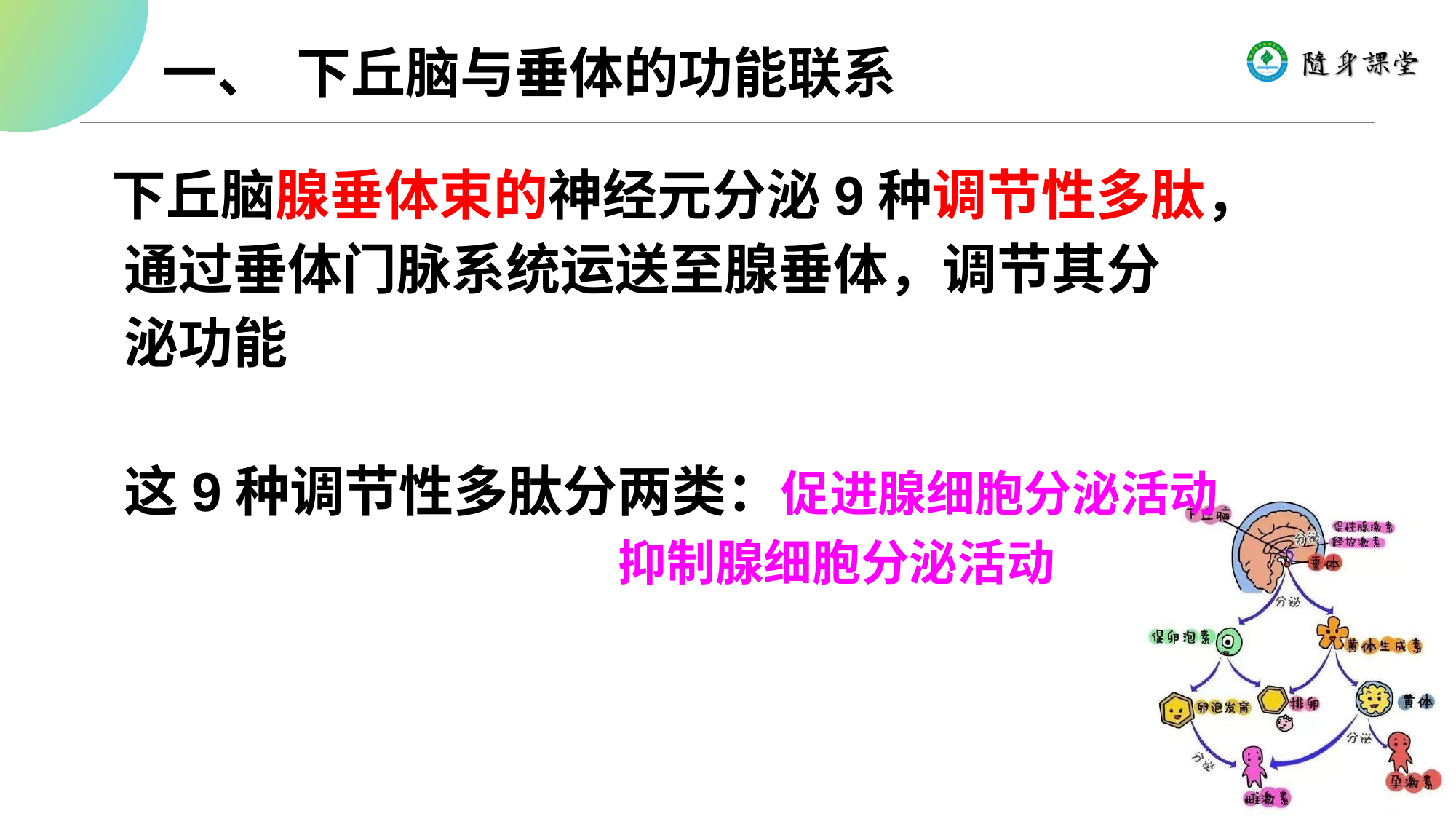

一、  下丘脑与垂体的功能联系
  下丘脑腺垂体束的神经元分泌9种调节性多肽，
   通过垂体门脉系统运送至腺垂体，调节其分
   泌功能

   这9种调节性多肽分两类：促进腺细胞分泌活动
                                                抑制腺细胞分泌活动